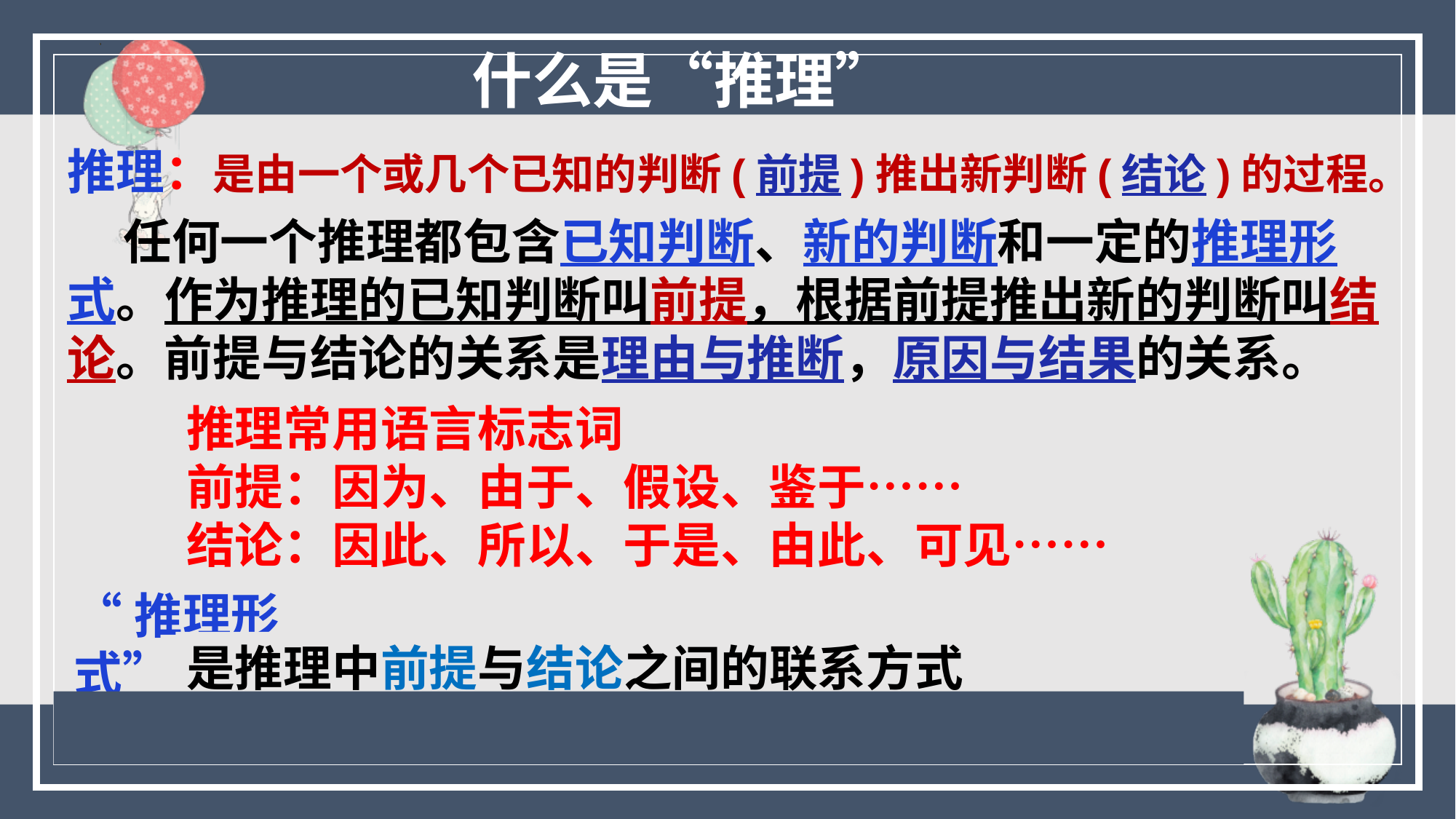

什么是“推理”

文艺清新毕业答辩
推理：是由一个或几个已知的判断(前提)推出新判断(结论)的过程。
    任何一个推理都包含已知判断、新的判断和一定的推理形式。作为推理的已知判断叫前提，根据前提推出新的判断叫结论。前提与结论的关系是理由与推断，原因与结果的关系。
推理常用语言标志词
前提：因为、由于、假设、鉴于……
结论：因此、所以、于是、由此、可见……
“推理形式”
是推理中前提与结论之间的联系方式